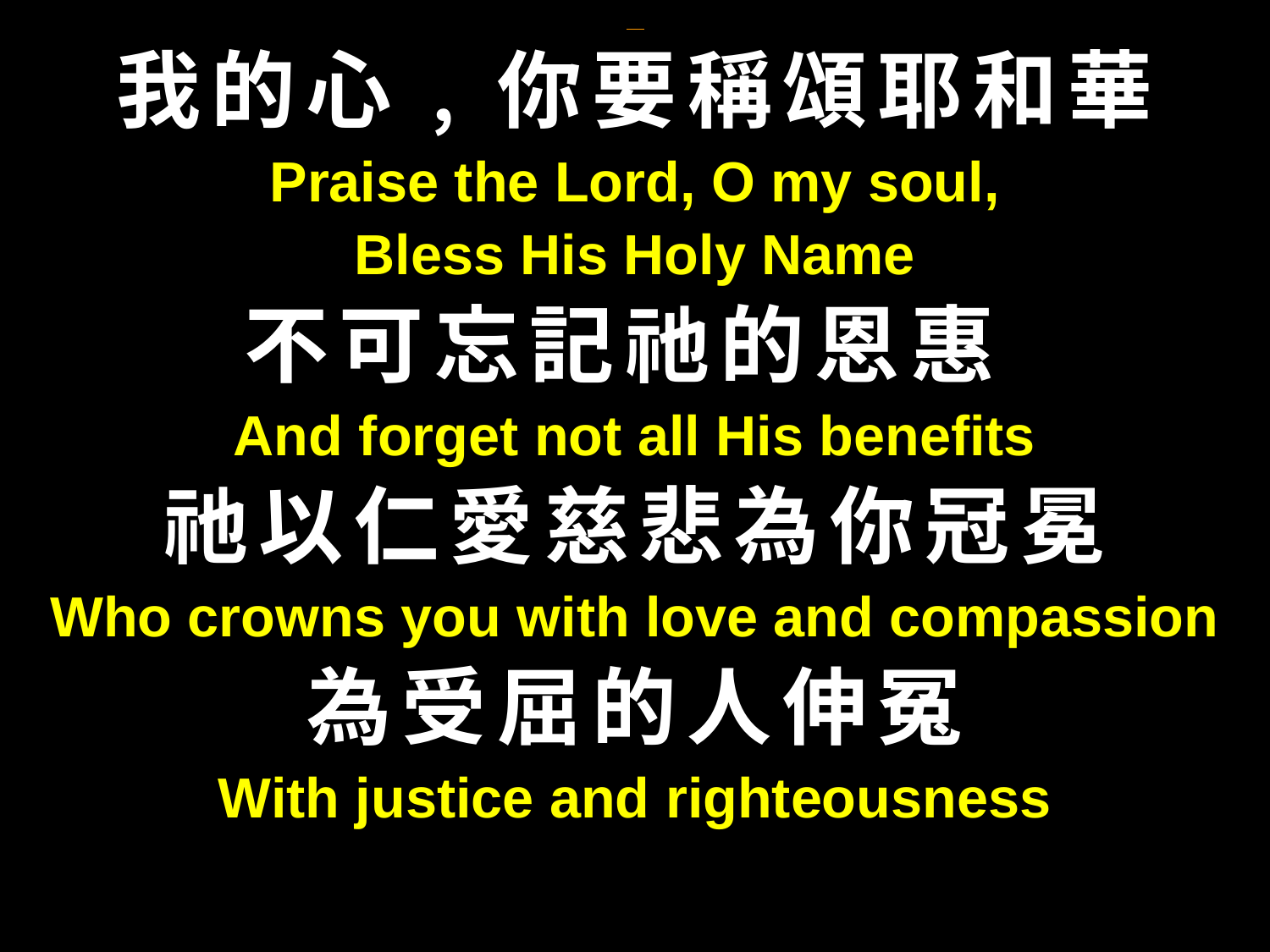

我的心﹐你要稱頌耶和華
Praise the Lord, O my soul,
Bless His Holy Name
不可忘記祂的恩惠
And forget not all His benefits
祂以仁愛慈悲為你冠冕
Who crowns you with love and compassion
為受屈的人伸冤
With justice and righteousness